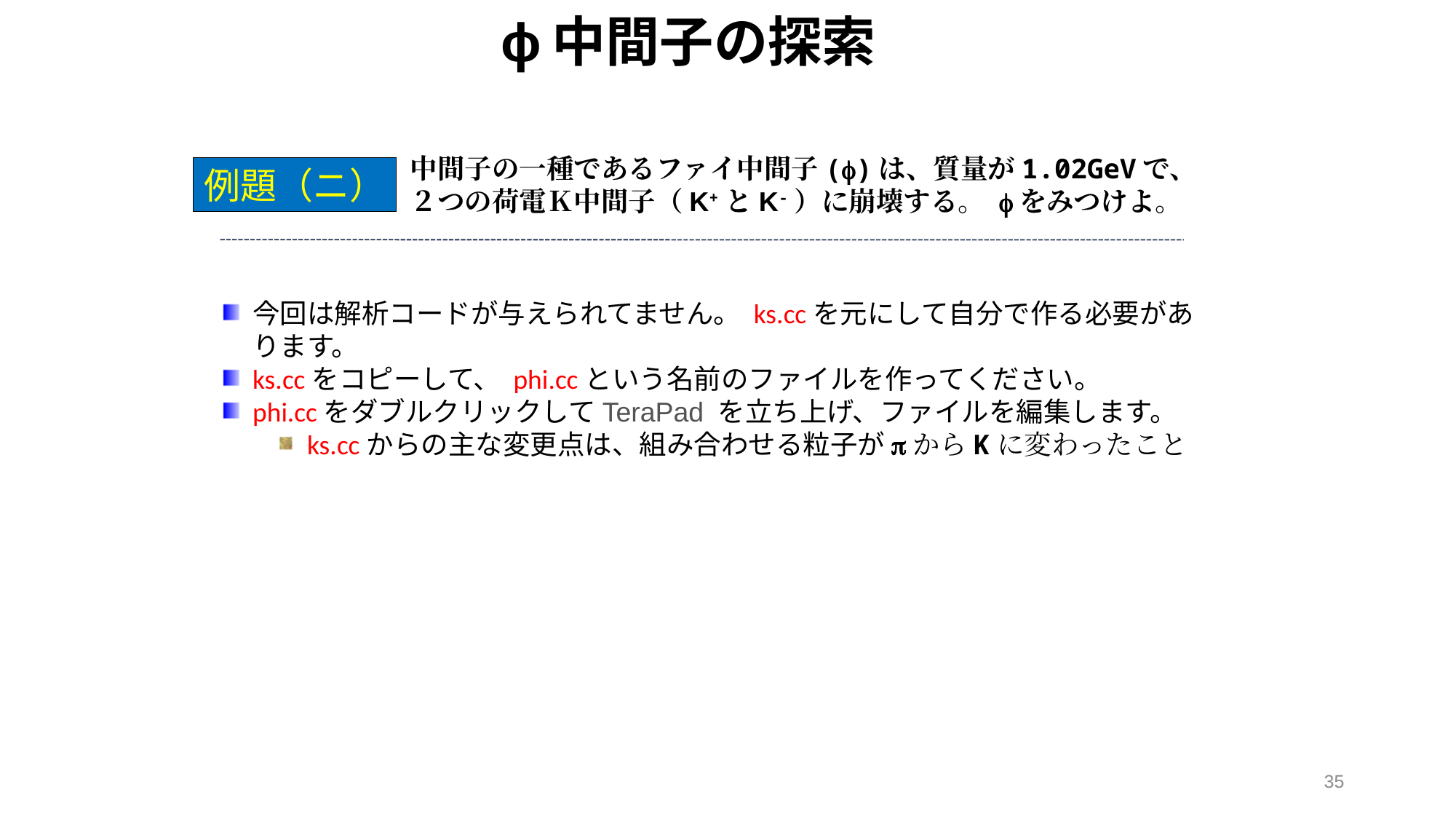

# ϕ中間子の探索
中間子の一種であるファイ中間子(φ)は、質量が1.02GeVで、
２つの荷電Ｋ中間子（K+とK-）に崩壊する。 φをみつけよ。
例題（ニ）
今回は解析コードが与えられてません。 ks.ccを元にして自分で作る必要があります。
ks.ccをコピーして、 phi.ccという名前のファイルを作ってください。
phi.ccをダブルクリックしてTeraPad を立ち上げ、ファイルを編集します。
ks.ccからの主な変更点は、組み合わせる粒子がπからKに変わったこと
35